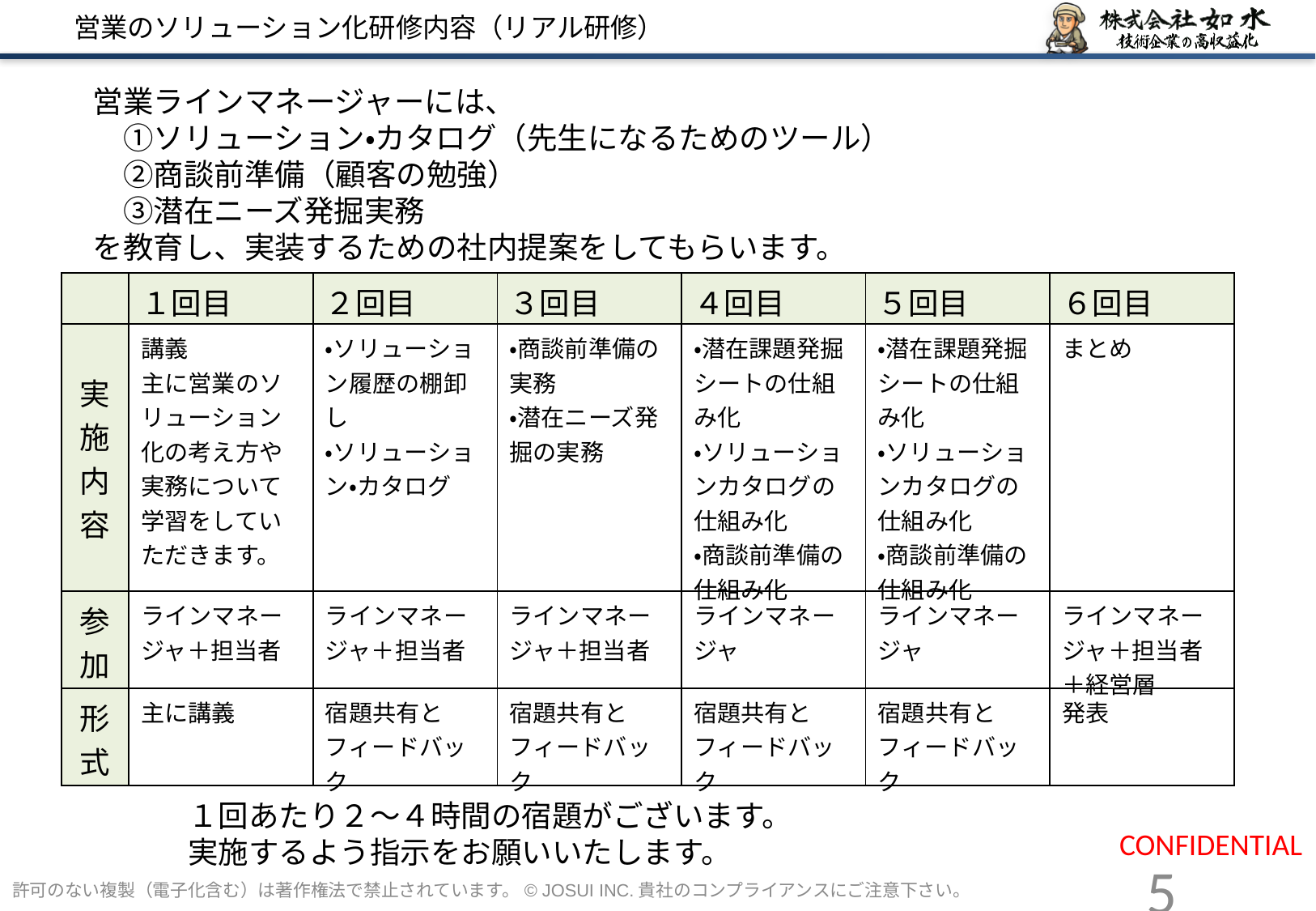

# 営業のソリューション化研修内容（リアル研修）
営業ラインマネージャーには、
　①ソリューション・カタログ（先生になるためのツール）
　②商談前準備（顧客の勉強）
　③潜在ニーズ発掘実務
を教育し、実装するための社内提案をしてもらいます。
|  | １回目 | ２回目 | ３回目 | ４回目 | ５回目 | ６回目 |
| --- | --- | --- | --- | --- | --- | --- |
| 実施内容 | 講義 主に営業のソリューション化の考え方や実務について学習をしていただきます。 | ・ソリューション履歴の棚卸し ・ソリューション・カタログ | ・商談前準備の実務 ・潜在ニーズ発掘の実務 | ・潜在課題発掘シートの仕組み化 ・ソリューションカタログの仕組み化 ・商談前準備の仕組み化 | ・潜在課題発掘シートの仕組み化 ・ソリューションカタログの仕組み化 ・商談前準備の仕組み化 | まとめ |
| 参加 | ラインマネージャ＋担当者 | ラインマネージャ＋担当者 | ラインマネージャ＋担当者 | ラインマネージャ | ラインマネージャ | ラインマネージャ＋担当者＋経営層 |
| 形式 | 主に講義 | 宿題共有とフィードバック | 宿題共有とフィードバック | 宿題共有とフィードバック | 宿題共有とフィードバック | 発表 |
１回あたり２〜４時間の宿題がございます。
実施するよう指示をお願いいたします。
許可のない複製（電子化含む）は著作権法で禁止されています。© JOSUI INC.貴社のコンプライアンスにご注意下さい。
5